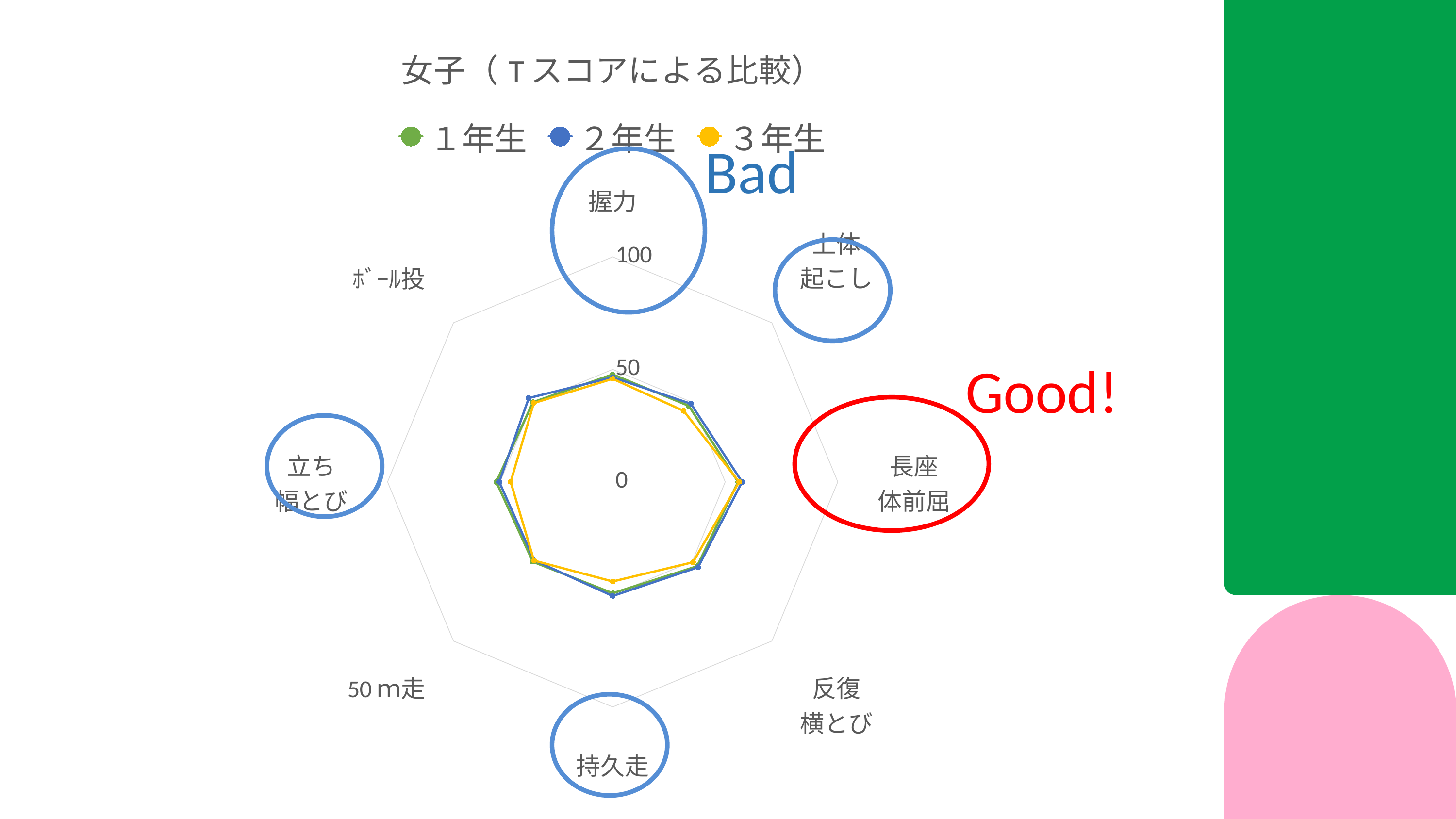

### Chart: 女子（Tスコアによる比較）

| Category | １年生 | ２年生 | ３年生 |
|---|---|---|---|
| 握力 | 47.75810609143943 | 46.49249249249249 | 45.81980857261756 |
| 上体
起こし | 47.81719144413445 | 49.10891089108911 | 44.629024449285886 |
| 長座
体前屈 | 55.71476453829395 | 57.48024512175456 | 56.161616161616166 |
| 反復
横とび | 53.01464160839161 | 53.634746206174775 | 50.47142710577614 |
| 持久走 | 49.45183064021272 | 50.682333539476396 | 44.23777777777779 |
| 50ｍ走 | 50.17225106182161 | 49.29304029304029 | 49.4290680572269 |
| 立ち
幅とび | 51.69306862202546 | 50.39478143002372 | 45.30688536468883 |
| ﾎﾞｰﾙ投 | 50.097226193880466 | 52.71509971509971 | 49.56104252400549 |